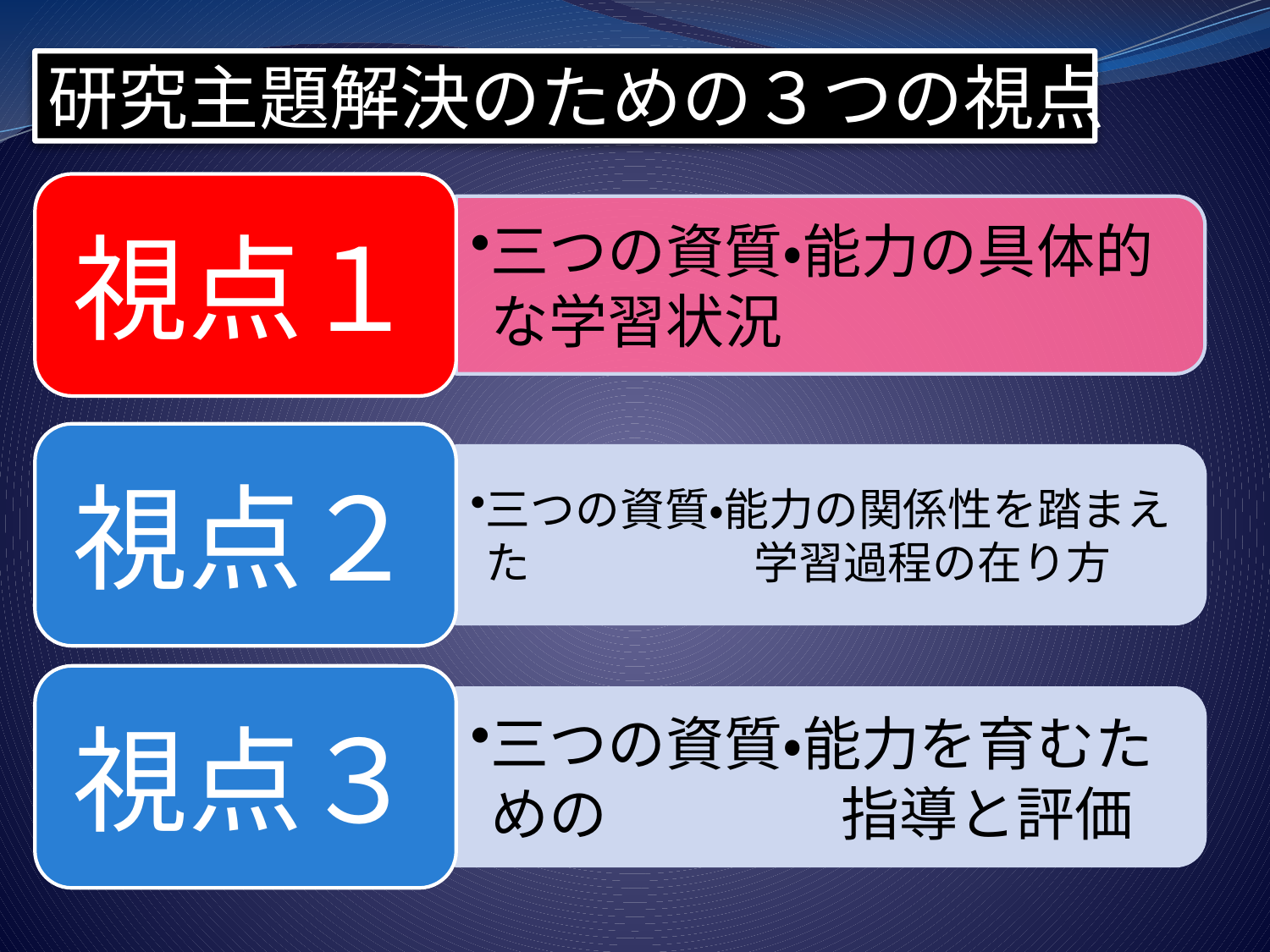

研究主題解決のための３つの視点
視点１
三つの資質・能力の具体的な学習状況
視点２
三つの資質・能力の関係性を踏まえた　　　　　学習過程の在り方
視点３
三つの資質・能力を育むための　　　　指導と評価